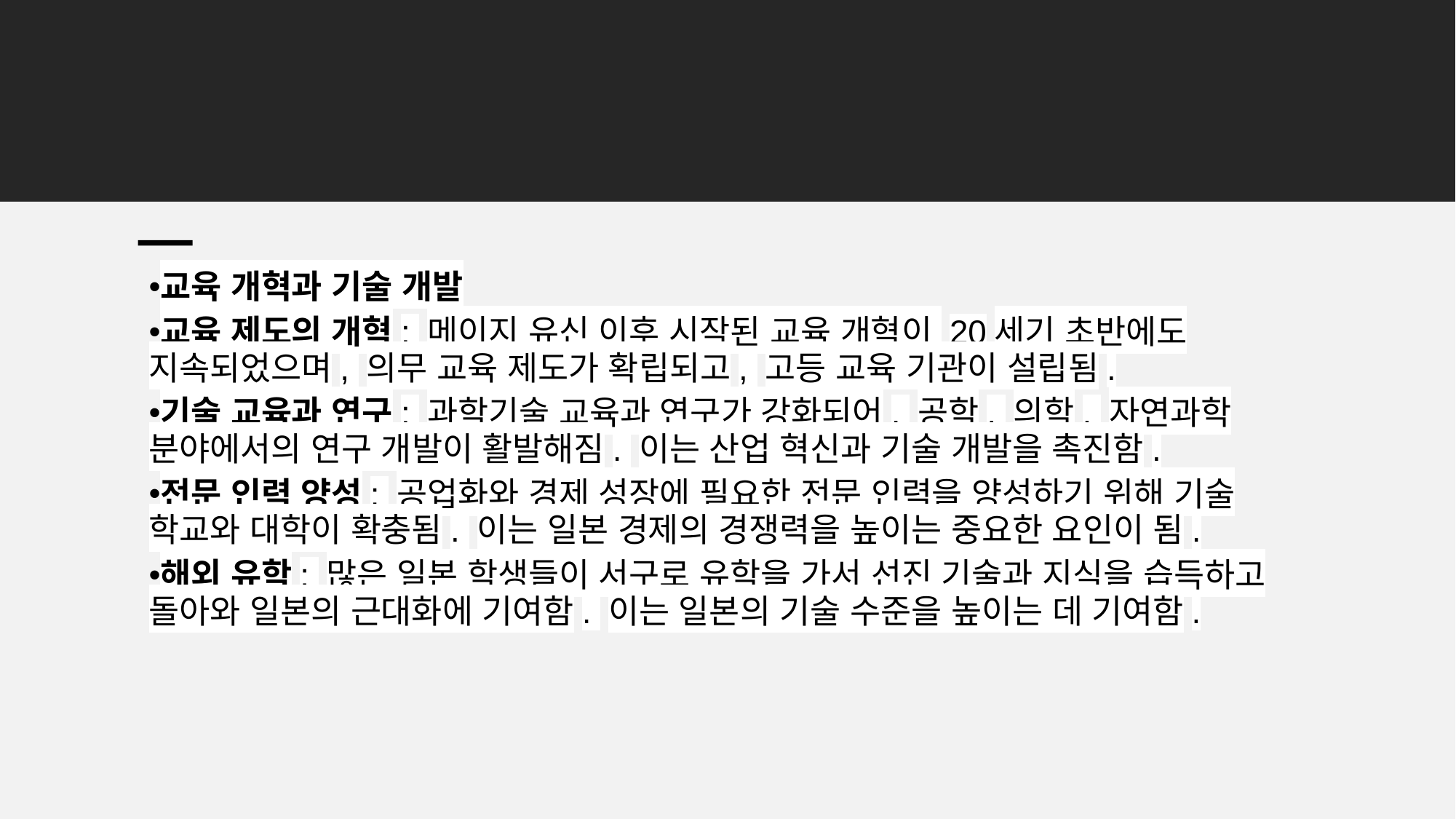

교육 개혁과 기술 개발
교육 제도의 개혁: 메이지 유신 이후 시작된 교육 개혁이 20세기 초반에도 지속되었으며, 의무 교육 제도가 확립되고, 고등 교육 기관이 설립됨.
기술 교육과 연구: 과학기술 교육과 연구가 강화되어, 공학, 의학, 자연과학 분야에서의 연구 개발이 활발해짐. 이는 산업 혁신과 기술 개발을 촉진함.
전문 인력 양성: 공업화와 경제 성장에 필요한 전문 인력을 양성하기 위해 기술 학교와 대학이 확충됨. 이는 일본 경제의 경쟁력을 높이는 중요한 요인이 됨.
해외 유학: 많은 일본 학생들이 서구로 유학을 가서 선진 기술과 지식을 습득하고 돌아와 일본의 근대화에 기여함. 이는 일본의 기술 수준을 높이는 데 기여함.